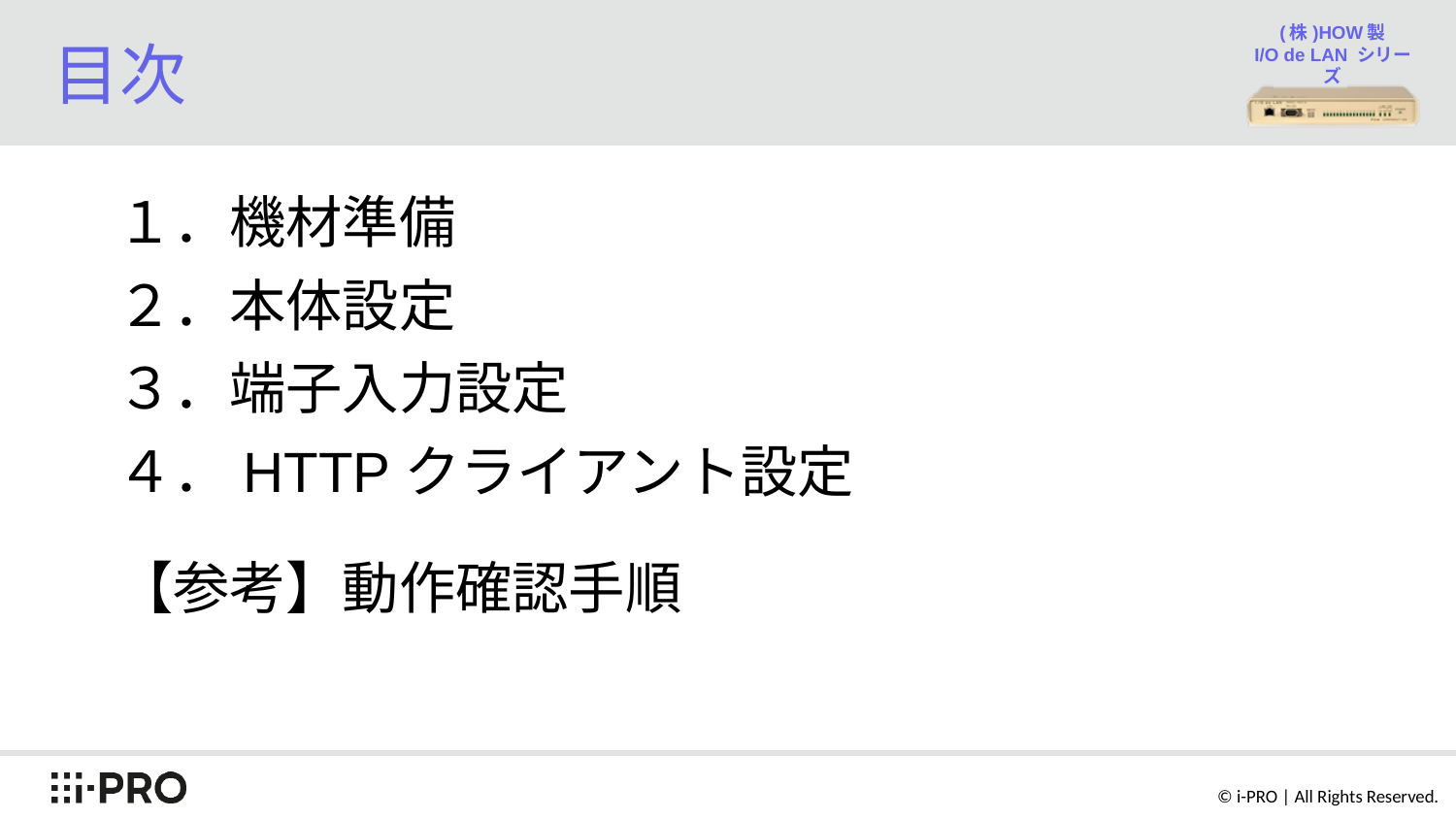

# 目次
１．機材準備
２．本体設定
３．端子入力設定
４．HTTPクライアント設定
【参考】動作確認手順